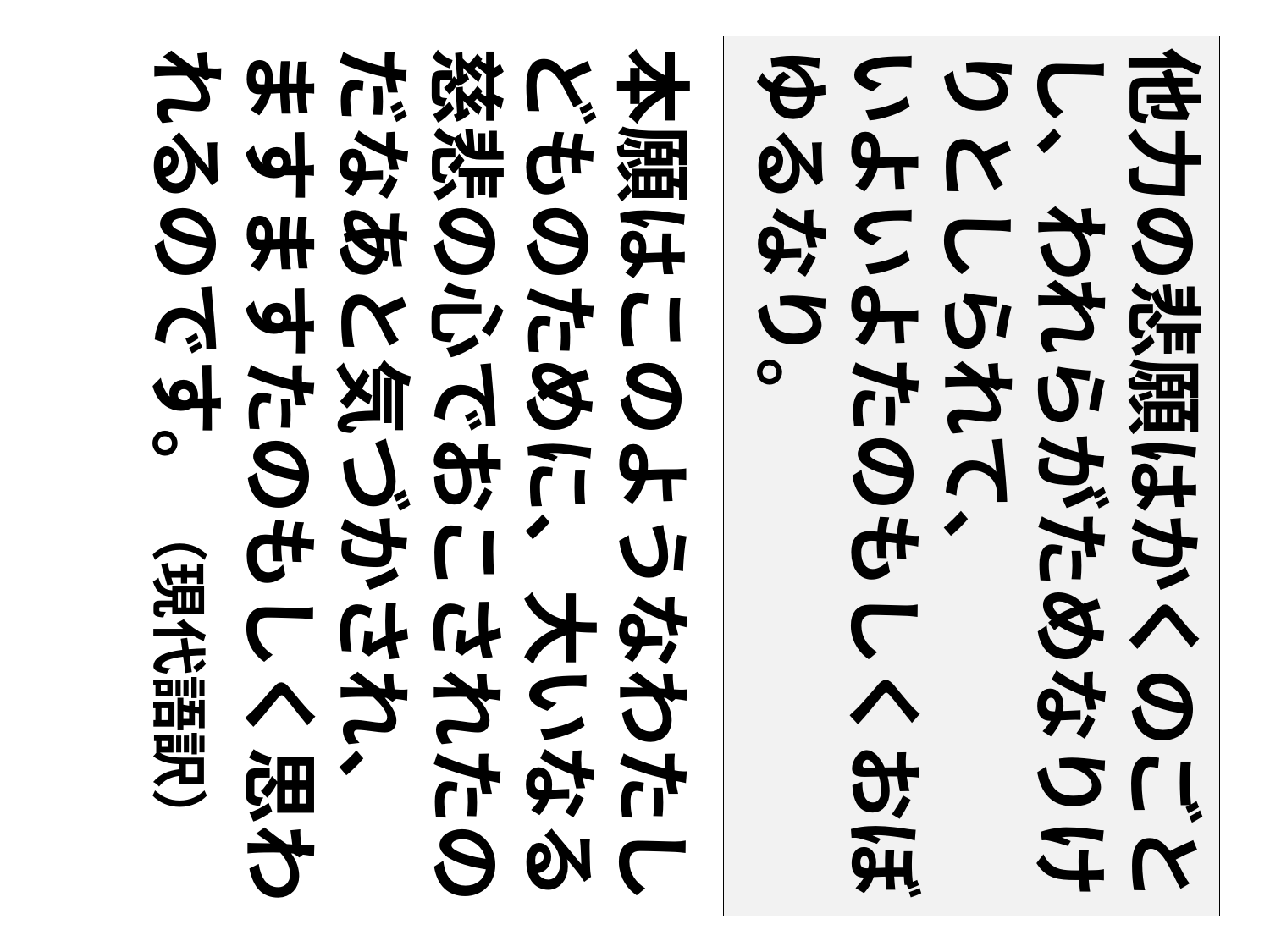

本願はこのようなわたしどものために、大いなる慈悲の心でおこされたのだなあと気づかされ、
ますますたのもしく思われるのです。（現代語訳）

他力の悲願はかくのごとし、われらがためなりけりとしられて、
いよいよたのもしくおぼゆるなり。